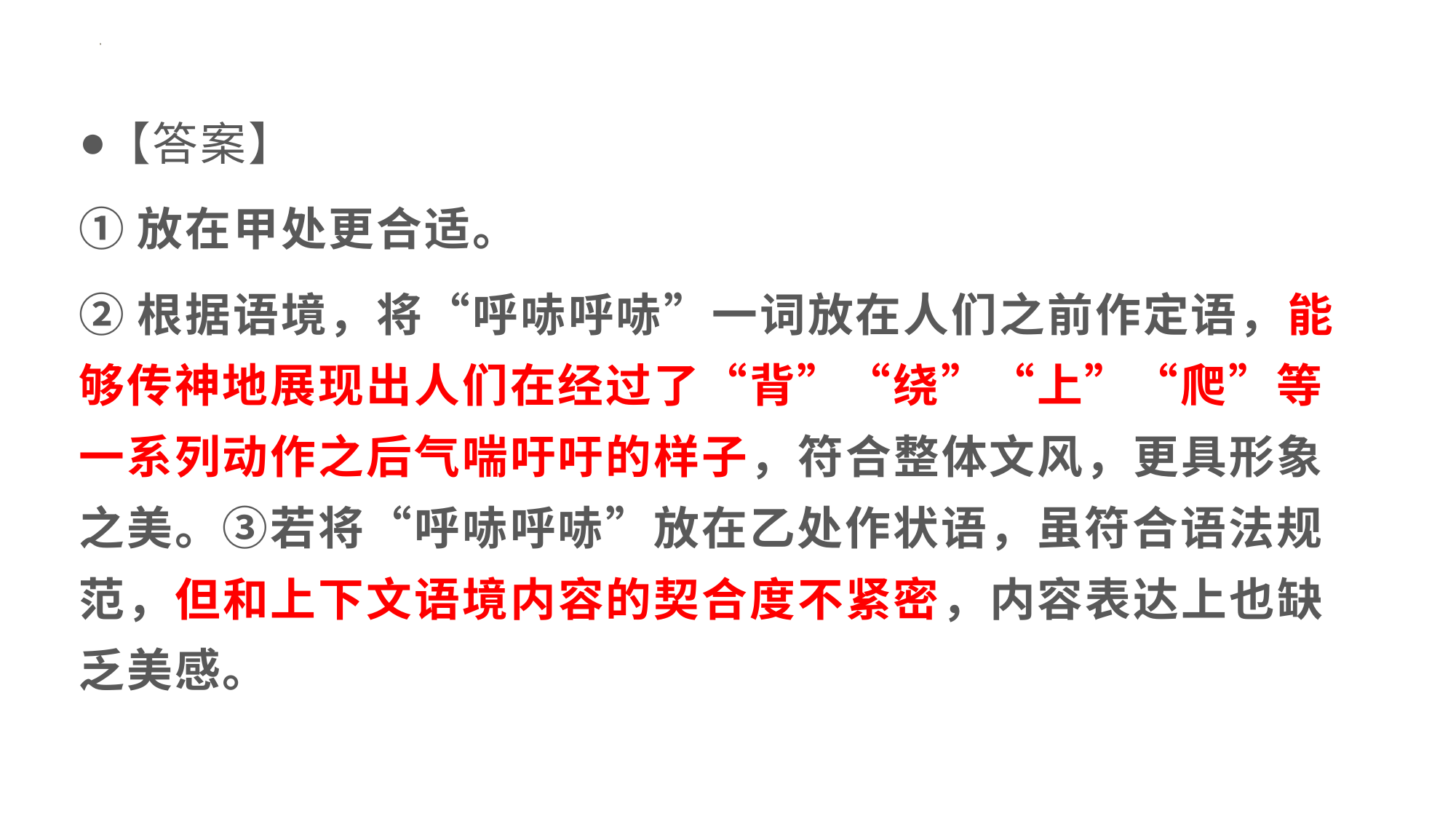

【答案】
①放在甲处更合适。
②根据语境，将“呼哧呼哧”一词放在人们之前作定语，能够传神地展现出人们在经过了“背”“绕”“上”“爬”等一系列动作之后气喘吁吁的样子，符合整体文风，更具形象之美。③若将“呼哧呼哧”放在乙处作状语，虽符合语法规范，但和上下文语境内容的契合度不紧密，内容表达上也缺乏美感。